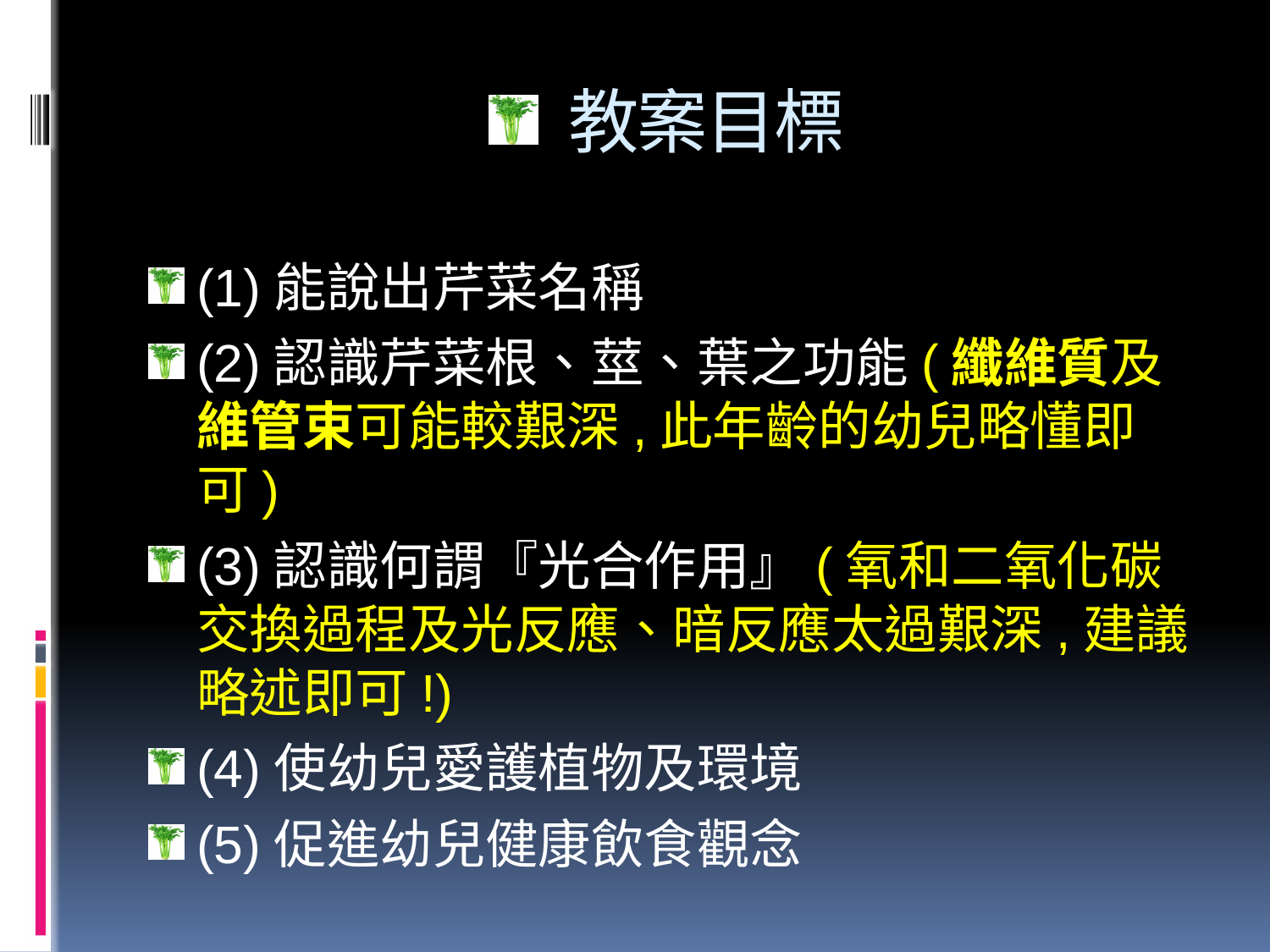

# 教案目標
(1)能說出芹菜名稱
(2)認識芹菜根、莖、葉之功能(纖維質及維管束可能較艱深,此年齡的幼兒略懂即可)
(3)認識何謂『光合作用』(氧和二氧化碳交換過程及光反應、暗反應太過艱深,建議略述即可!)
(4)使幼兒愛護植物及環境
(5)促進幼兒健康飲食觀念